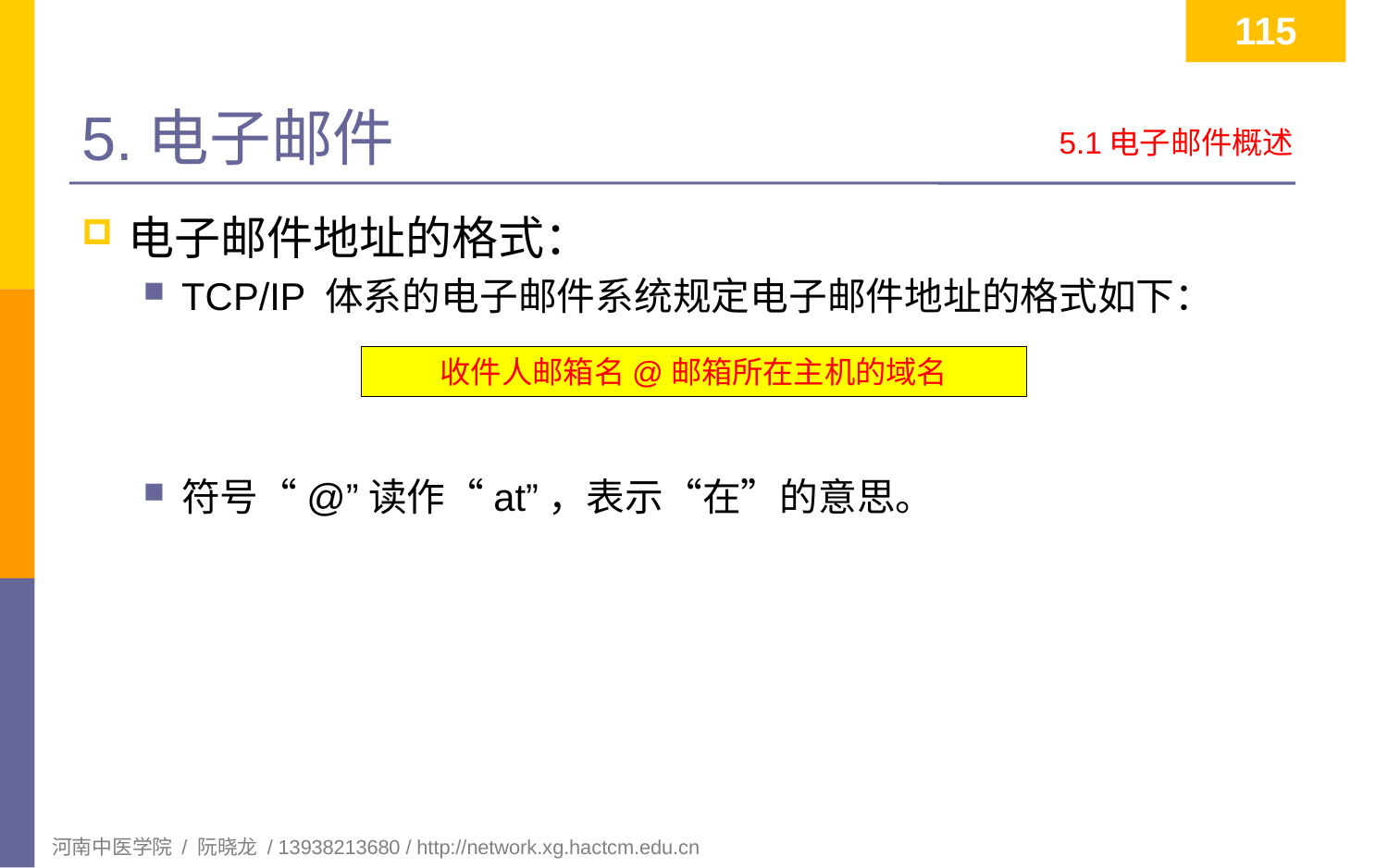

115
# 5.电子邮件
5.1电子邮件概述
电子邮件地址的格式：
TCP/IP 体系的电子邮件系统规定电子邮件地址的格式如下：

符号“@”读作“at”，表示“在”的意思。
收件人邮箱名@邮箱所在主机的域名